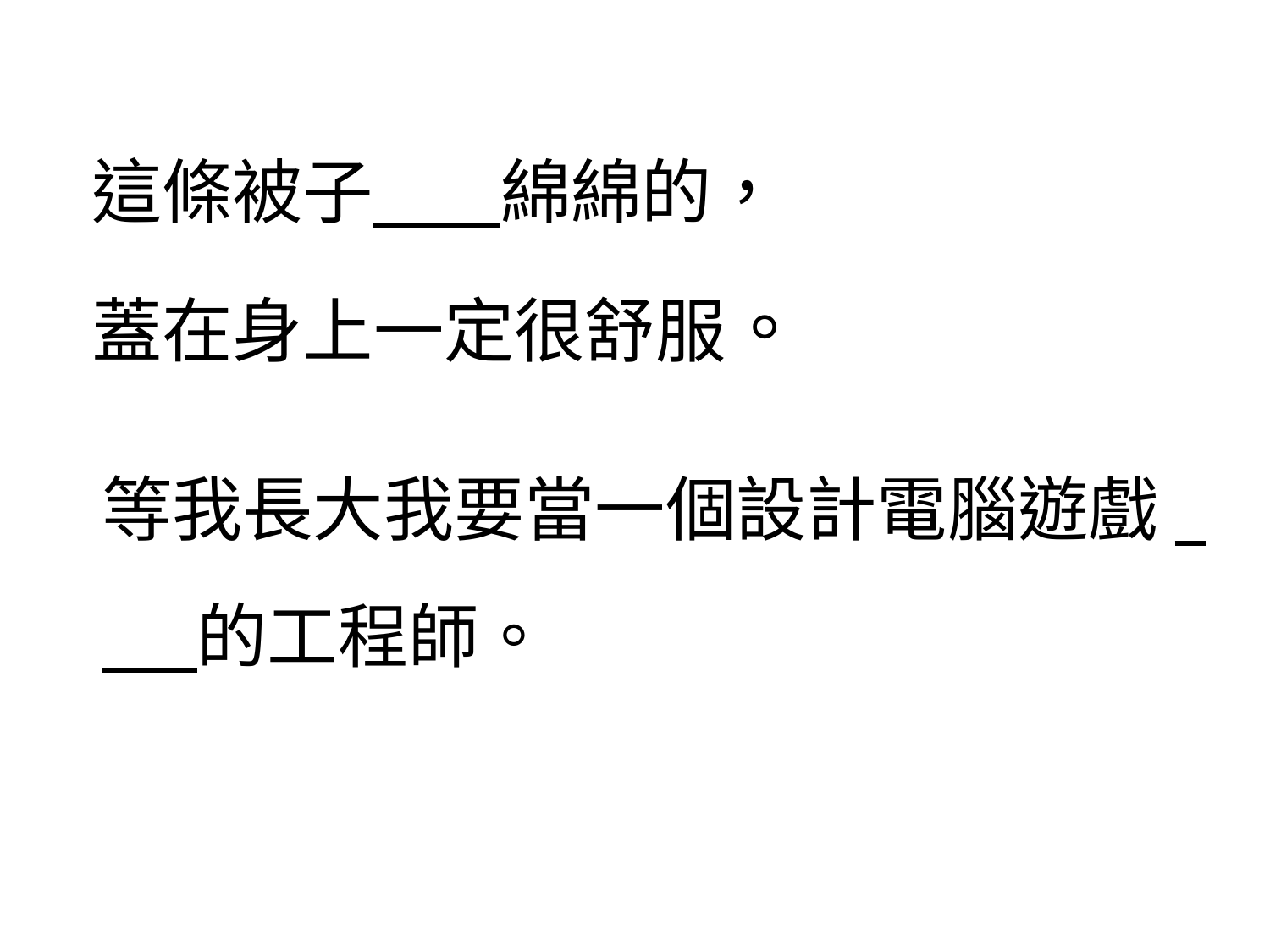

這條被子        綿綿的，
蓋在身上一定很舒服。
等我長大我要當一個設計電腦遊戲          的工程師。